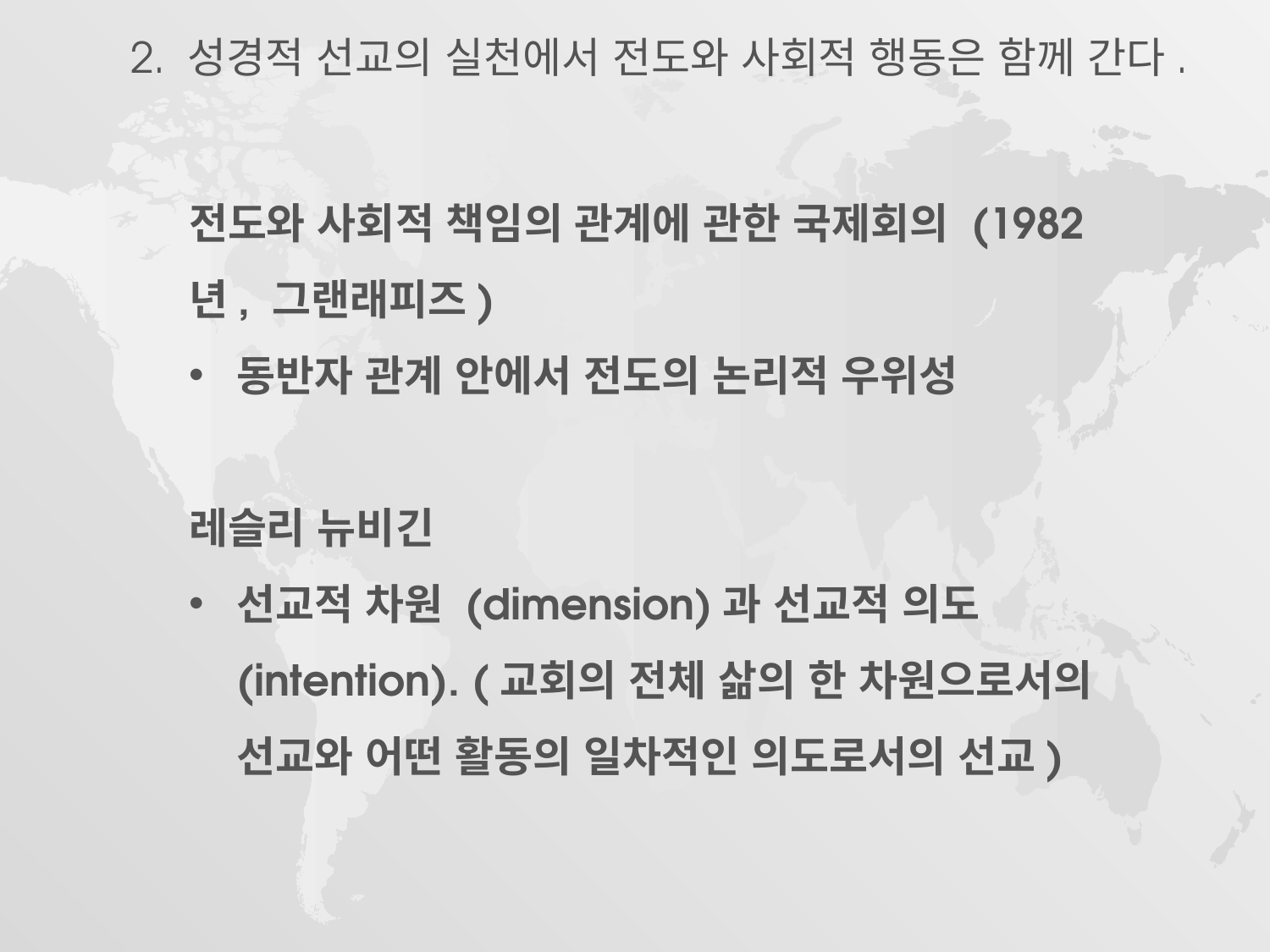

2. 성경적 선교의 실천에서 전도와 사회적 행동은 함께 간다.
전도와 사회적 책임의 관계에 관한 국제회의 (1982년, 그랜래피즈)
동반자 관계 안에서 전도의 논리적 우위성

레슬리 뉴비긴
선교적 차원 (dimension)과 선교적 의도 (intention). (교회의 전체 삶의 한 차원으로서의 선교와 어떤 활동의 일차적인 의도로서의 선교)